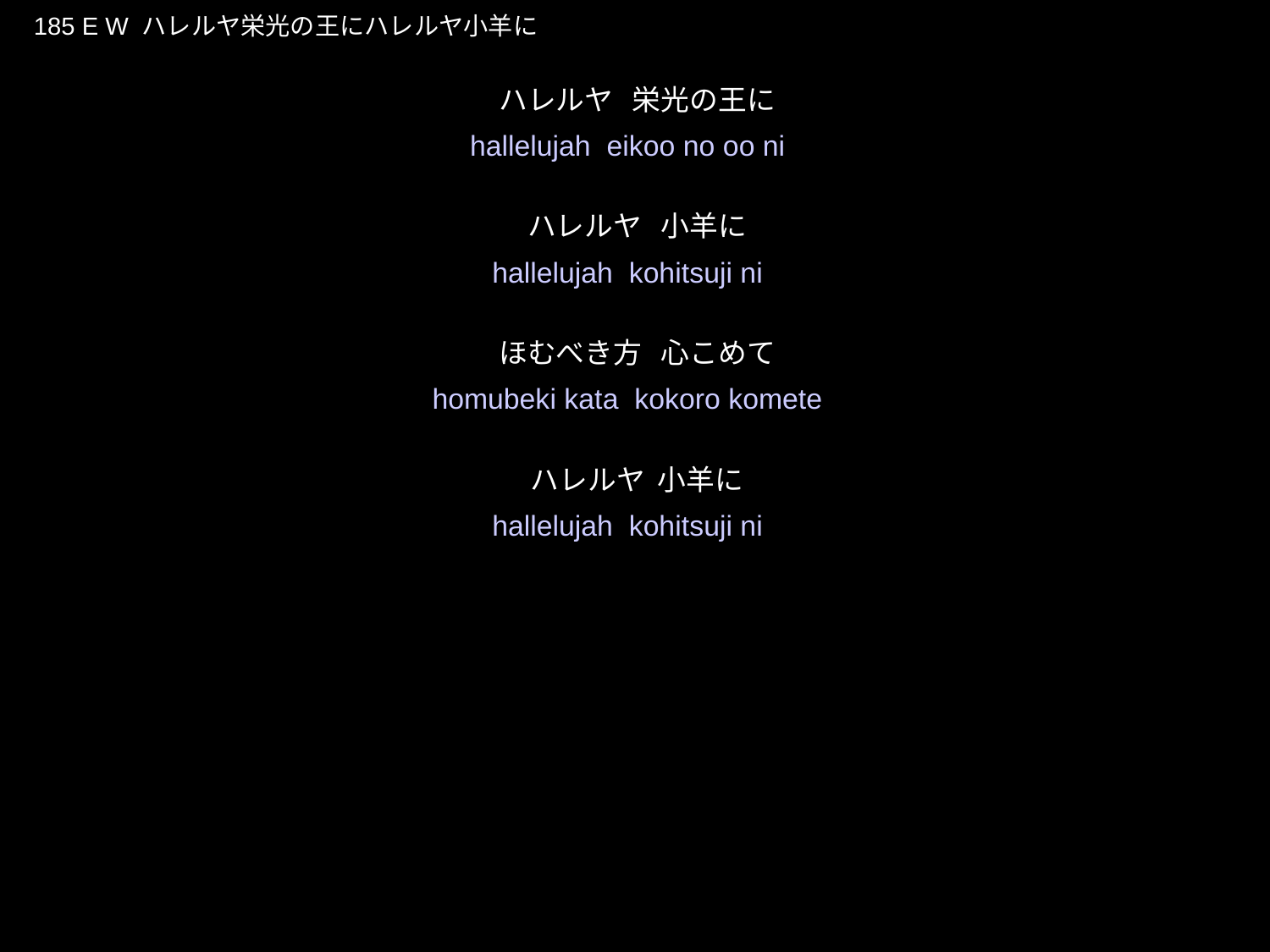

はれるやえいこうのおうにはれるやこひつじに
★W
185 E W ハレルヤ栄光の王にハレルヤ小羊に
ハレルヤ   栄光の王に
ハレルヤ   小羊に
ほむべき方   心こめて
ハレルヤ  小羊に
★３
hallelujah  eikoo no oo ni
hallelujah  kohitsuji ni
homubeki kata  kokoro komete
hallelujah  kohitsuji ni